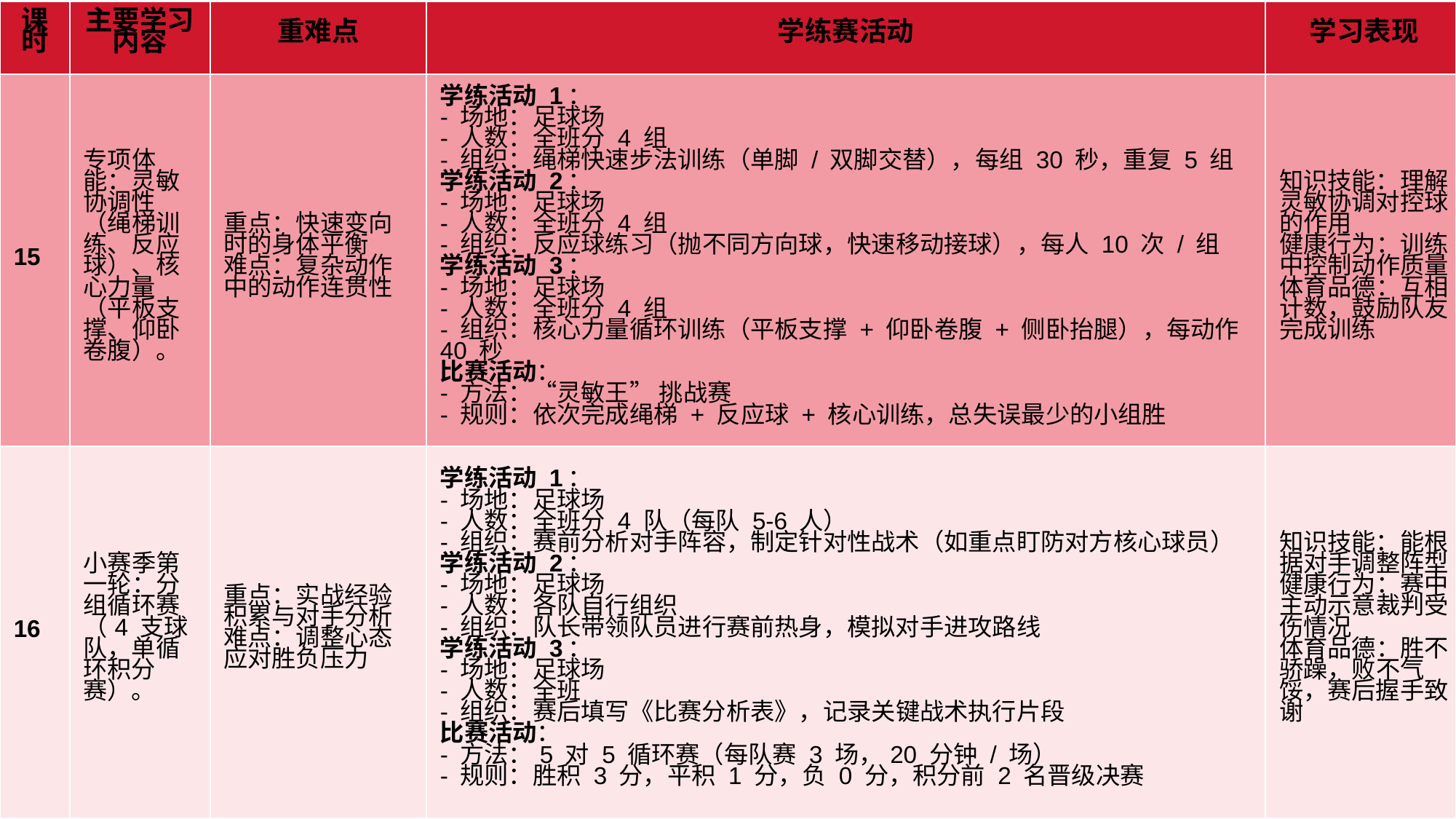

| 课时 | 主要学习内容 | 重难点 | 学练赛活动 | 学习表现 |
| --- | --- | --- | --- | --- |
| 15 | 专项体能：灵敏协调性（绳梯训练、反应球）、核心力量（平板支撑、仰卧卷腹）。 | 重点：快速变向时的身体平衡 难点：复杂动作中的动作连贯性 | 学练活动 1： - 场地：足球场 - 人数：全班分 4 组 - 组织：绳梯快速步法训练（单脚 / 双脚交替），每组 30 秒，重复 5 组 学练活动 2： - 场地：足球场 - 人数：全班分 4 组 - 组织：反应球练习（抛不同方向球，快速移动接球），每人 10 次 / 组 学练活动 3： - 场地：足球场 - 人数：全班分 4 组 - 组织：核心力量循环训练（平板支撑 + 仰卧卷腹 + 侧卧抬腿），每动作 40 秒 比赛活动： - 方法：“灵敏王” 挑战赛 - 规则：依次完成绳梯 + 反应球 + 核心训练，总失误最少的小组胜 | 知识技能：理解灵敏协调对控球的作用 健康行为：训练中控制动作质量 体育品德：互相计数，鼓励队友完成训练 |
| 16 | 小赛季第一轮：分组循环赛（4 支球队，单循环积分赛）。 | 重点：实战经验积累与对手分析 难点：调整心态应对胜负压力 | 学练活动 1： - 场地：足球场 - 人数：全班分 4 队（每队 5-6 人） - 组织：赛前分析对手阵容，制定针对性战术（如重点盯防对方核心球员） 学练活动 2： - 场地：足球场 - 人数：各队自行组织 - 组织：队长带领队员进行赛前热身，模拟对手进攻路线 学练活动 3： - 场地：足球场 - 人数：全班 - 组织：赛后填写《比赛分析表》，记录关键战术执行片段 比赛活动： - 方法：5 对 5 循环赛（每队赛 3 场，20 分钟 / 场） - 规则：胜积 3 分，平积 1 分，负 0 分，积分前 2 名晋级决赛 | 知识技能：能根据对手调整阵型 健康行为：赛中主动示意裁判受伤情况 体育品德：胜不骄躁，败不气馁，赛后握手致谢 |